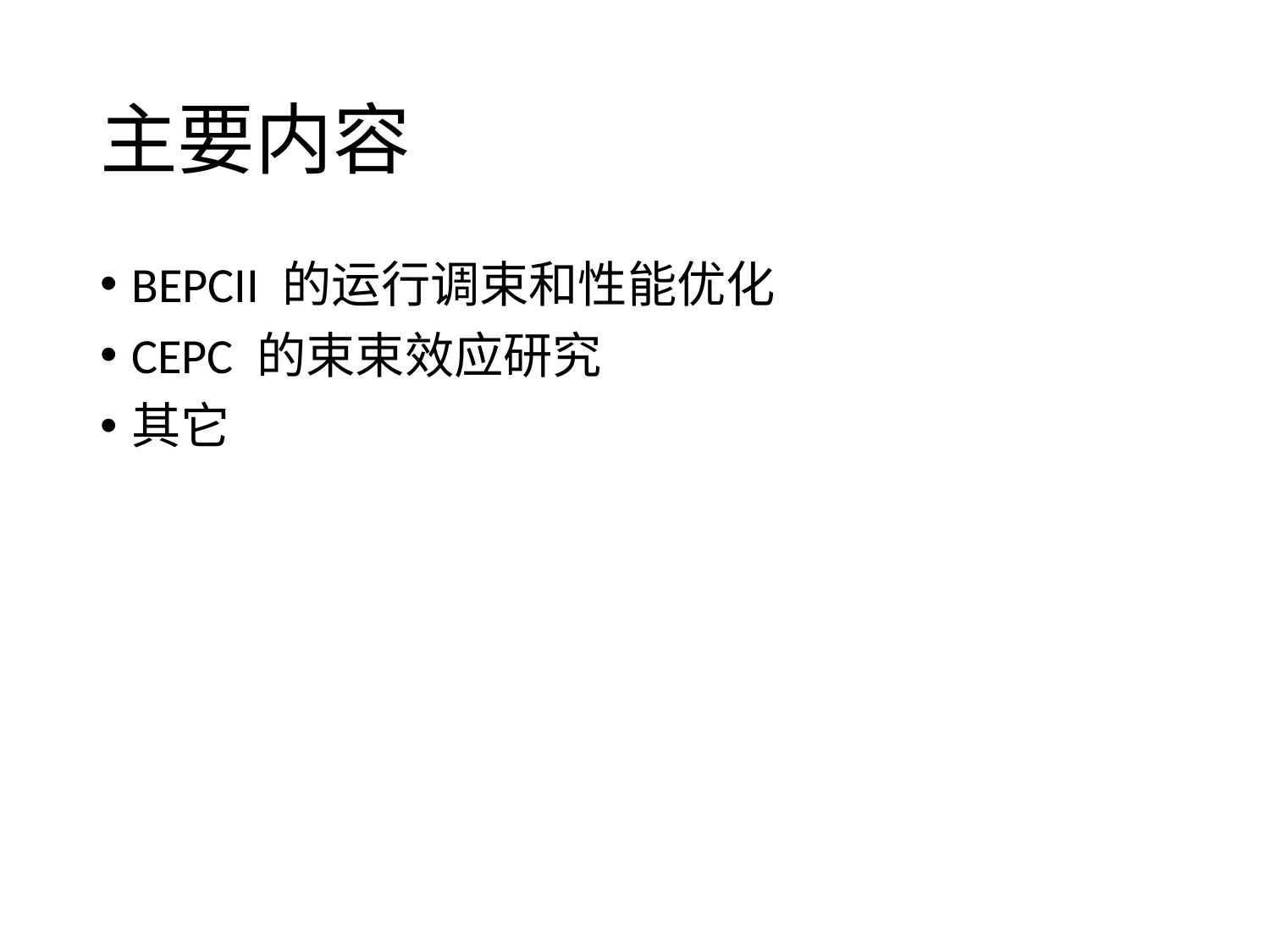

# 主要内容
BEPCII 的运行调束和性能优化
CEPC 的束束效应研究
其它